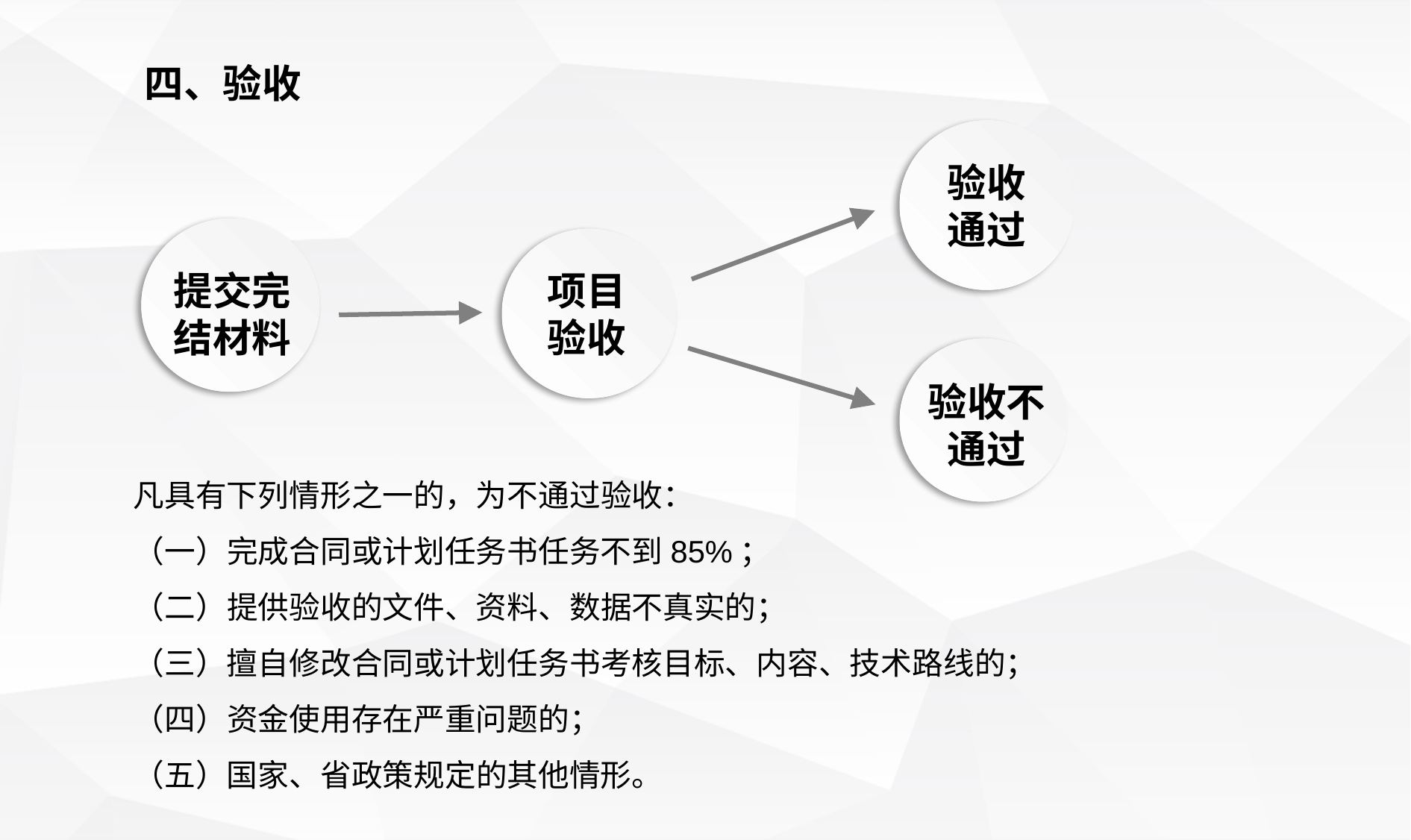

四、验收

验收通过

验收不通过

项目验收
提交完结材料

凡具有下列情形之一的，为不通过验收：
（一）完成合同或计划任务书任务不到85%；
（二）提供验收的文件、资料、数据不真实的；
（三）擅自修改合同或计划任务书考核目标、内容、技术路线的；
（四）资金使用存在严重问题的；
（五）国家、省政策规定的其他情形。